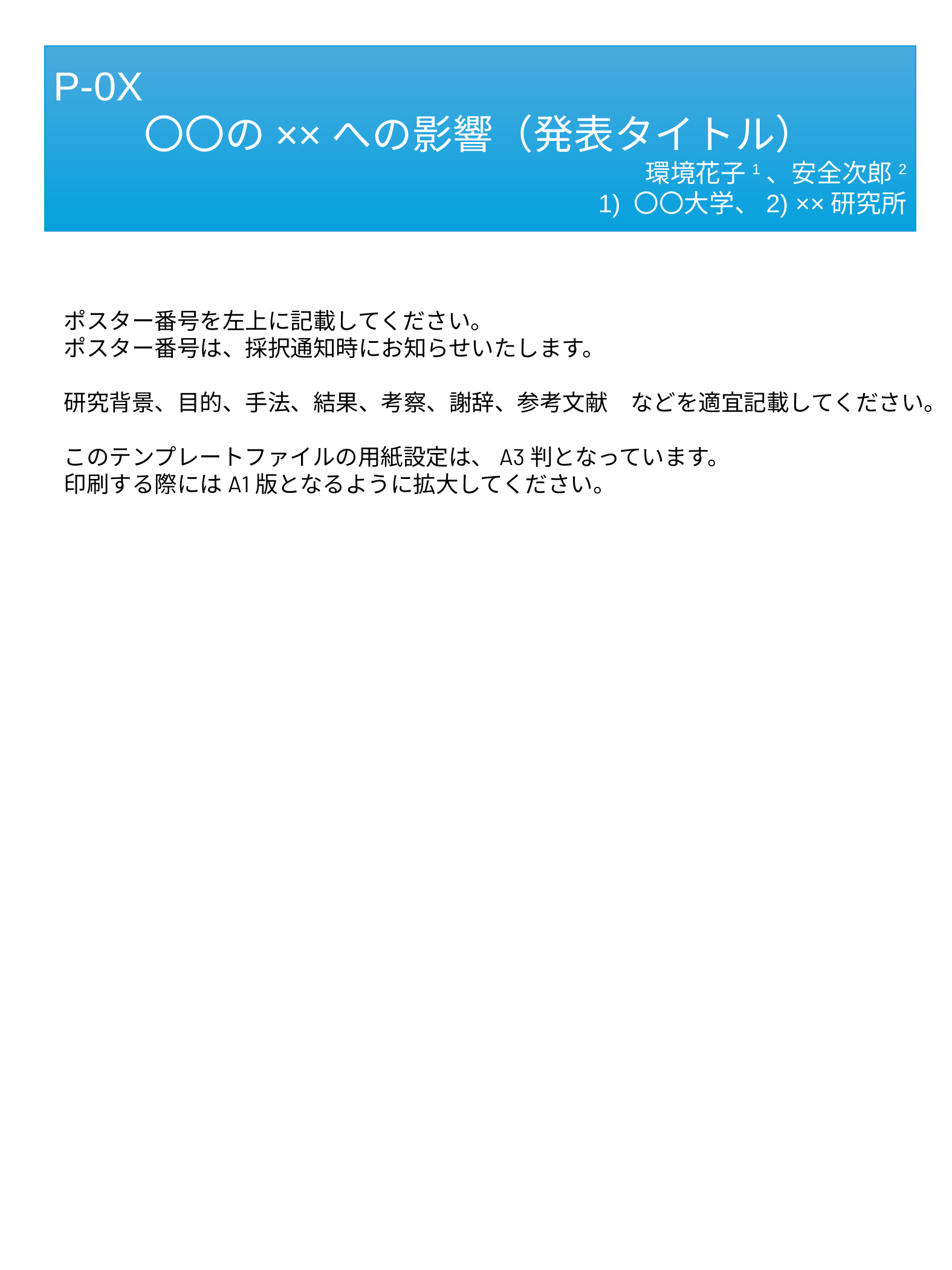

P-0X
〇〇の××への影響（発表タイトル）
環境花子1、安全次郎2
1) 〇〇大学、2) ××研究所
ポスター番号を左上に記載してください。
ポスター番号は、採択通知時にお知らせいたします。

研究背景、目的、手法、結果、考察、謝辞、参考文献　などを適宜記載してください。

このテンプレートファイルの用紙設定は、A3判となっています。
印刷する際にはA1版となるように拡大してください。